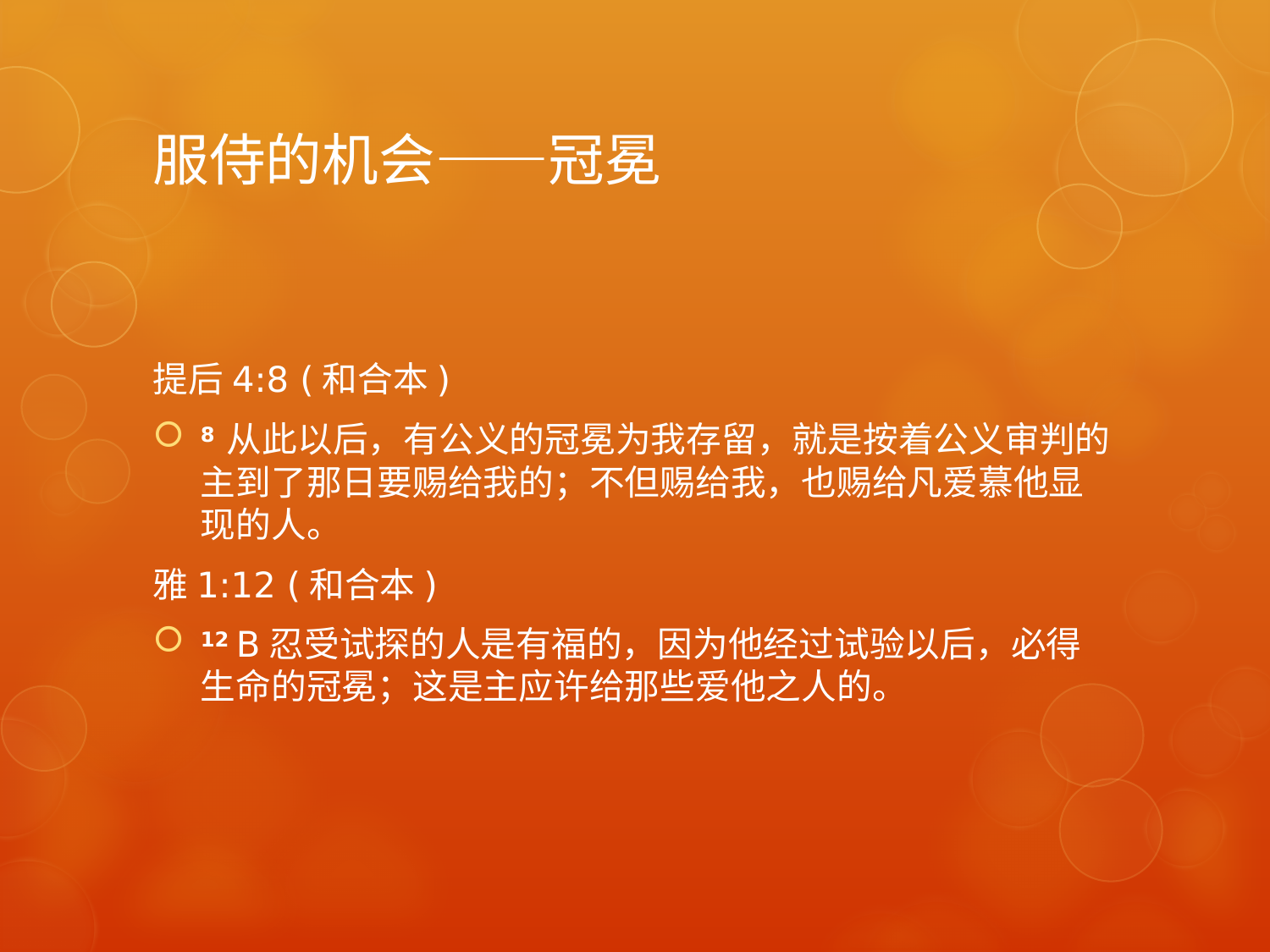

# 服侍的机会——冠冕
提后4:8 (和合本)
8 从此以后，有公义的冠冕为我存留，就是按着公义审判的主到了那日要赐给我的；不但赐给我，也赐给凡爱慕他显现的人。
雅1:12 (和合本)
12 B忍受试探的人是有福的，因为他经过试验以后，必得生命的冠冕；这是主应许给那些爱他之人的。